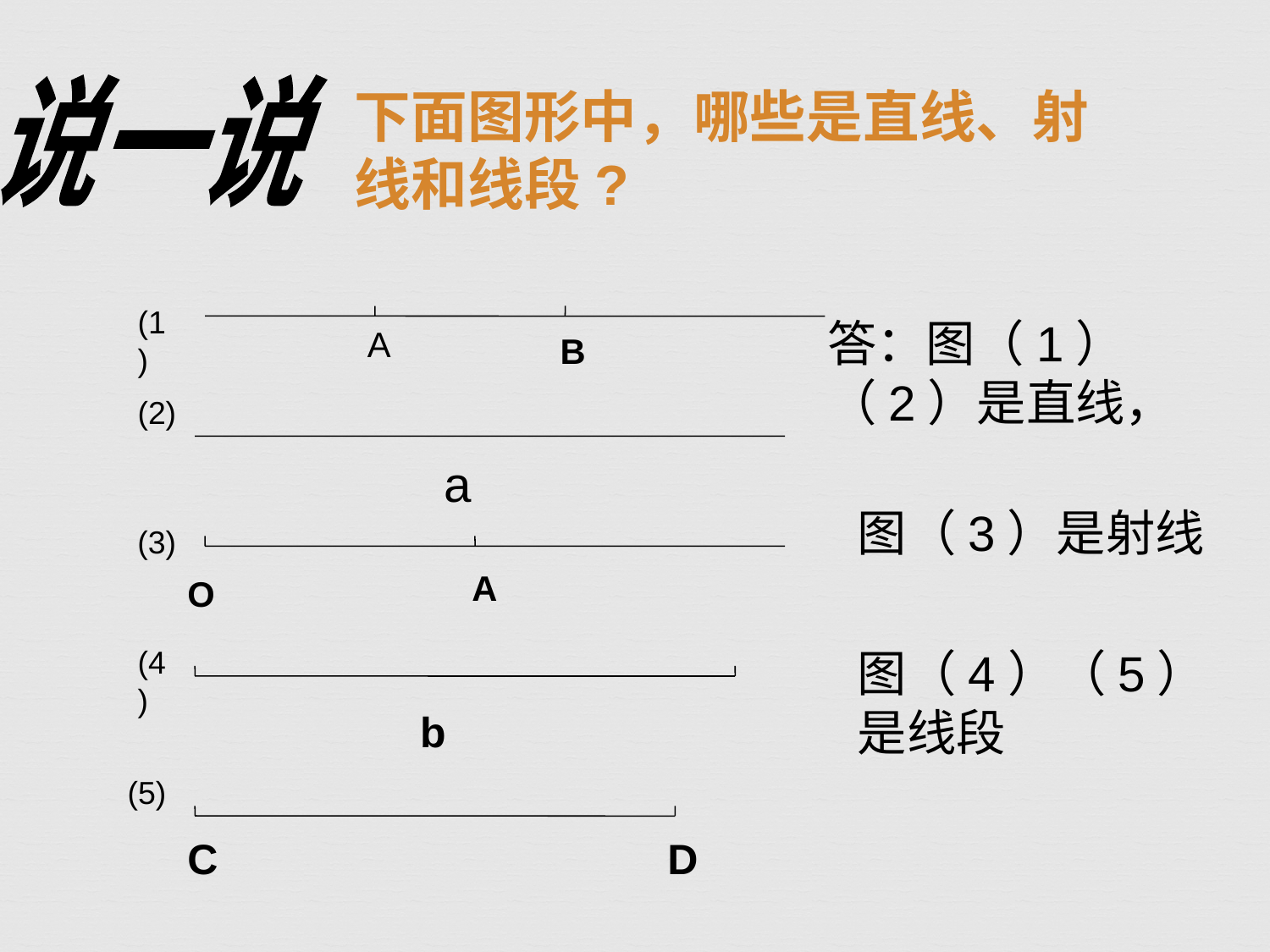

说一说
下面图形中，哪些是直线、射线和线段?
(1)

答：图（1）（2）是直线，

A
B
(2)

a
图（3）是射线
(3)

A
O
(4)
图（4）（5）是线段

b
(5)

C
D